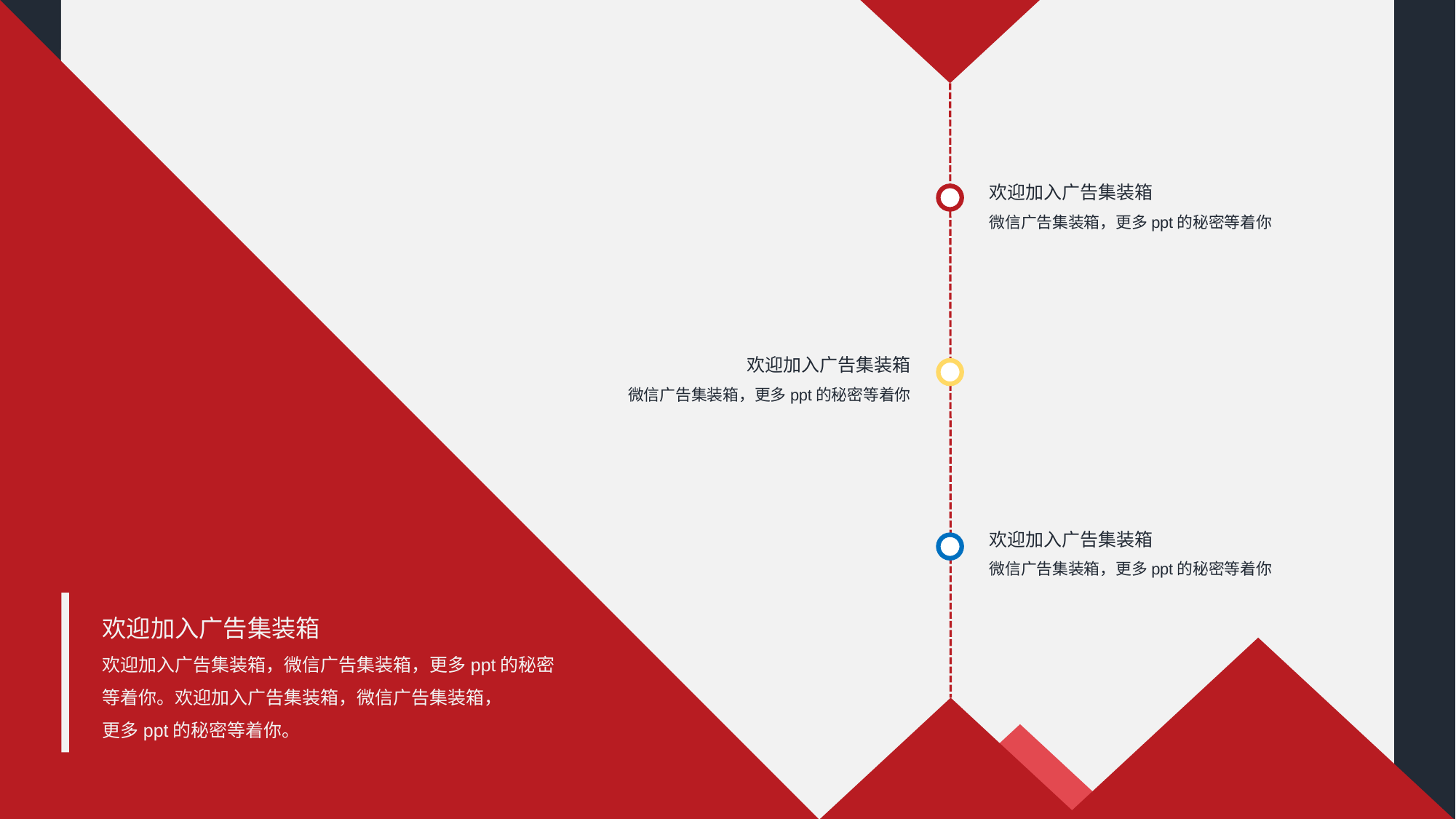

欢迎加入广告集装箱
微信广告集装箱，更多ppt的秘密等着你

欢迎加入广告集装箱
微信广告集装箱，更多ppt的秘密等着你

欢迎加入广告集装箱
微信广告集装箱，更多ppt的秘密等着你

欢迎加入广告集装箱
欢迎加入广告集装箱，微信广告集装箱，更多ppt的秘密等着你。欢迎加入广告集装箱，微信广告集装箱，
更多ppt的秘密等着你。